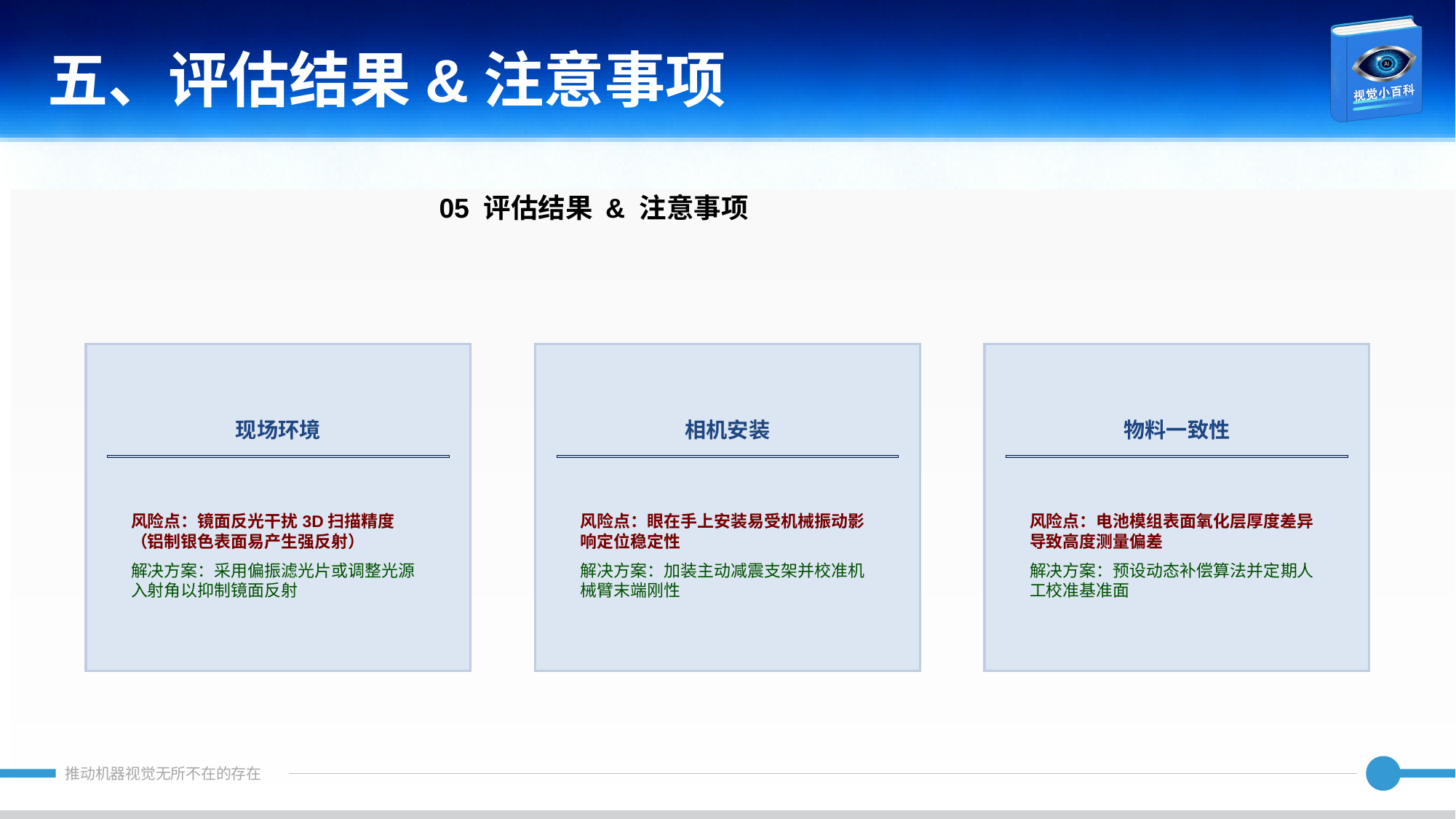

五、评估结果&注意事项

05 评估结果 & 注意事项

现场环境

相机安装

物料一致性

风险点：镜面反光干扰3D扫描精度（铝制银色表面易产生强反射）
解决方案：采用偏振滤光片或调整光源入射角以抑制镜面反射

风险点：眼在手上安装易受机械振动影响定位稳定性
解决方案：加装主动减震支架并校准机械臂末端刚性

风险点：电池模组表面氧化层厚度差异导致高度测量偏差
解决方案：预设动态补偿算法并定期人工校准基准面
11